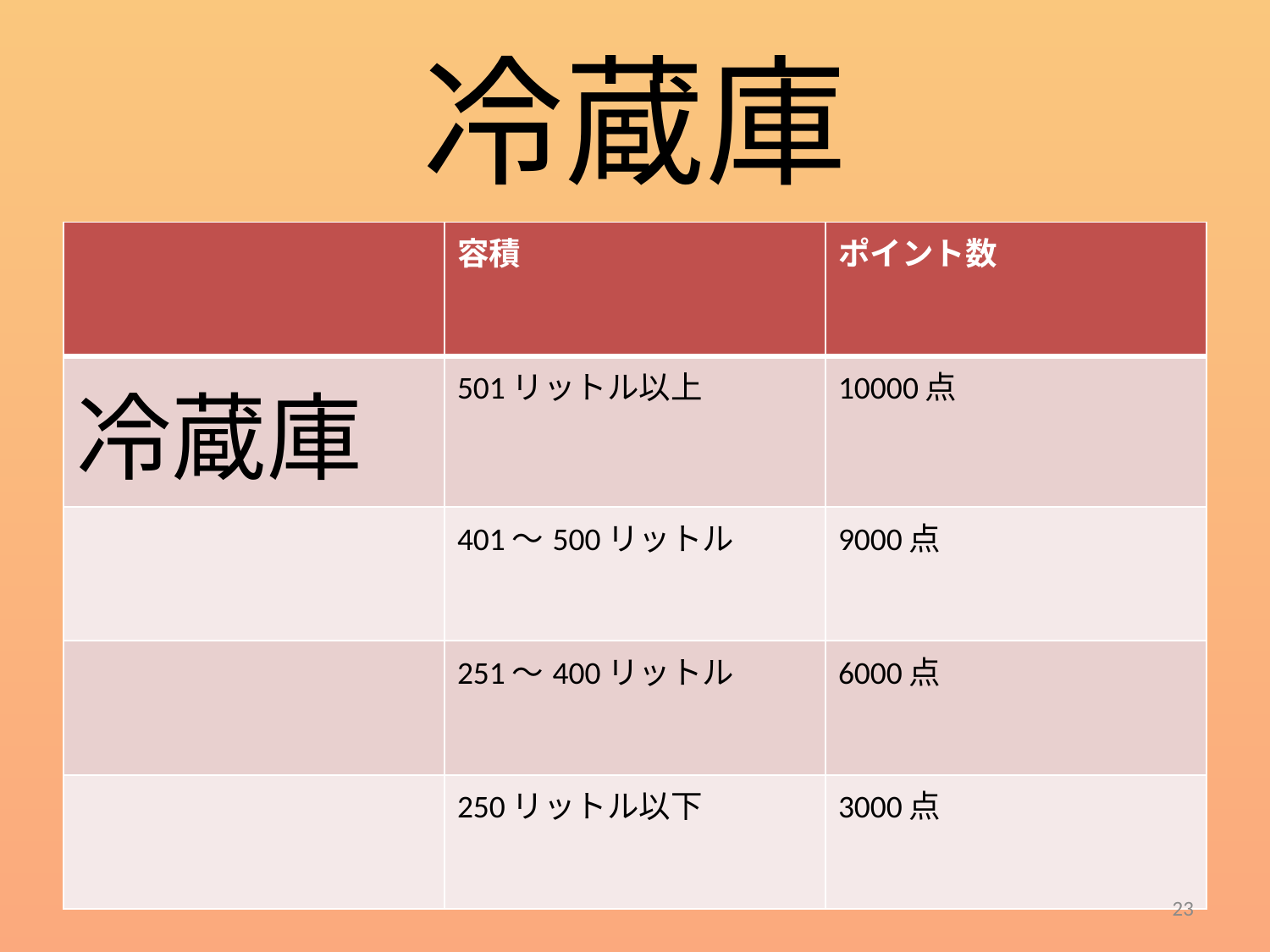

# 冷蔵庫
|  | 容積 | ポイント数 |
| --- | --- | --- |
| 冷蔵庫 | 501リットル以上 | 10000点 |
|  | 401～500リットル | 9000点 |
|  | 251～400リットル | 6000点 |
|  | 250リットル以下 | 3000点 |
23